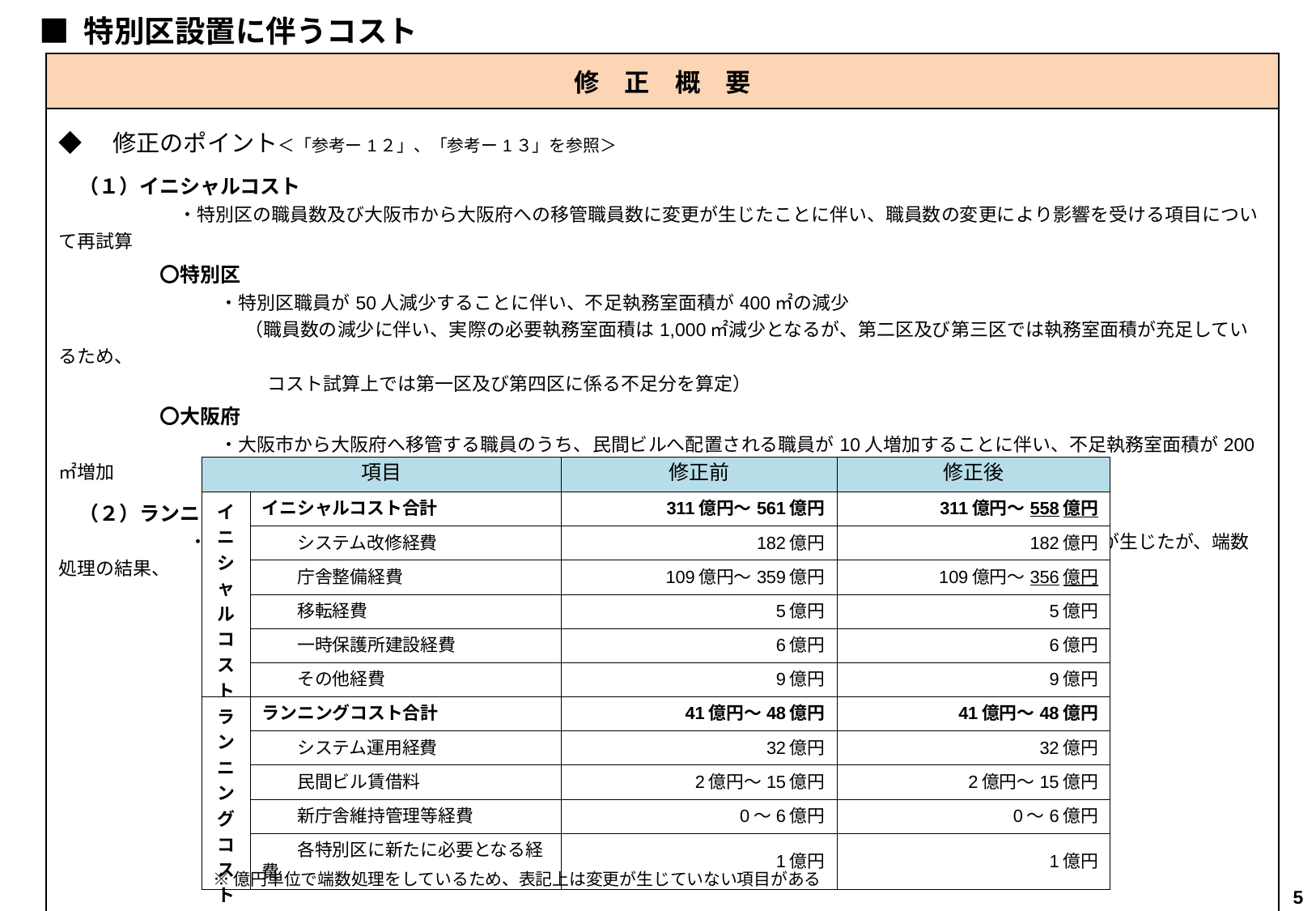

■ 特別区設置に伴うコスト
| 修　正　概　要 |
| --- |
| ◆　修正のポイント＜「参考ー1２」、「参考ー1３」を参照＞ 　（１）イニシャルコスト 　　　　　 　 ・特別区の職員数及び大阪市から大阪府への移管職員数に変更が生じたことに伴い、職員数の変更により影響を受ける項目について再試算 　　　　　〇特別区 　　　 　　　　 　・特別区職員が50人減少することに伴い、不足執務室面積が400㎡の減少 　　　　　　　　　　（職員数の減少に伴い、実際の必要執務室面積は1,000㎡減少となるが、第二区及び第三区では執務室面積が充足しているため、 　　　　　　　　　　　 コスト試算上では第一区及び第四区に係る不足分を算定） 　　　　　〇大阪府 　　　 　　　 　　・大阪市から大阪府へ移管する職員のうち、民間ビルへ配置される職員が10人増加することに伴い、不足執務室面積が200㎡増加 　（２）ランニングコスト 　　　　　　　・特別区の職員数及び大阪市から大阪府への移管職員数に変更が生じたことに伴い、民間ビル賃借料等に変更が生じたが、端数処理の結果、 　　　　　　　　表記上の金額に変更なし |
| 項目 |  | 修正前 | 修正後 |
| --- | --- | --- | --- |
| イニシャルコスト | イニシャルコスト合計 | 311億円～561億円 | 311億円～558億円 |
|  | システム改修経費 | 182億円 | 182億円 |
|  | 庁舎整備経費 | 109億円～359億円 | 109億円～356億円 |
|  | 移転経費 | 5億円 | 5億円 |
|  | 一時保護所建設経費 | 6億円 | 6億円 |
|  | その他経費 | 9億円 | 9億円 |
| ランニングコスト | ランニングコスト合計 | 41億円～48億円 | 41億円～48億円 |
|  | システム運用経費 | 32億円 | 32億円 |
|  | 民間ビル賃借料 | 2億円～15億円 | 2億円～15億円 |
|  | 新庁舎維持管理等経費 | 0～6億円 | 0～6億円 |
|  | 各特別区に新たに必要となる経費 | 1億円 | 1億円 |
※億円単位で端数処理をしているため、表記上は変更が生じていない項目がある
 5